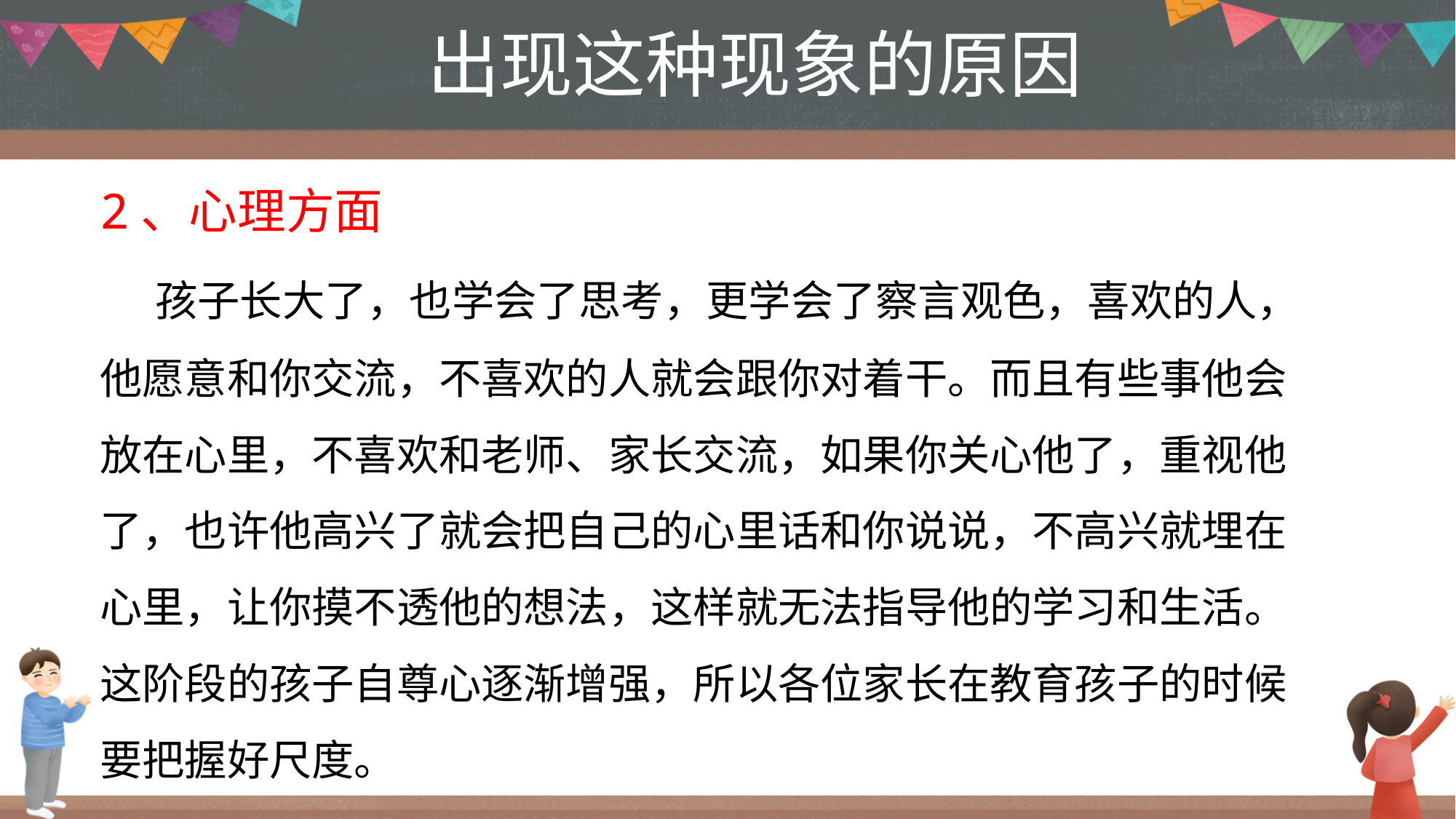

出现这种现象的原因
2、心理方面
    孩子长大了，也学会了思考，更学会了察言观色，喜欢的人，他愿意和你交流，不喜欢的人就会跟你对着干。而且有些事他会放在心里，不喜欢和老师、家长交流，如果你关心他了，重视他了，也许他高兴了就会把自己的心里话和你说说，不高兴就埋在心里，让你摸不透他的想法，这样就无法指导他的学习和生活。这阶段的孩子自尊心逐渐增强，所以各位家长在教育孩子的时候要把握好尺度。